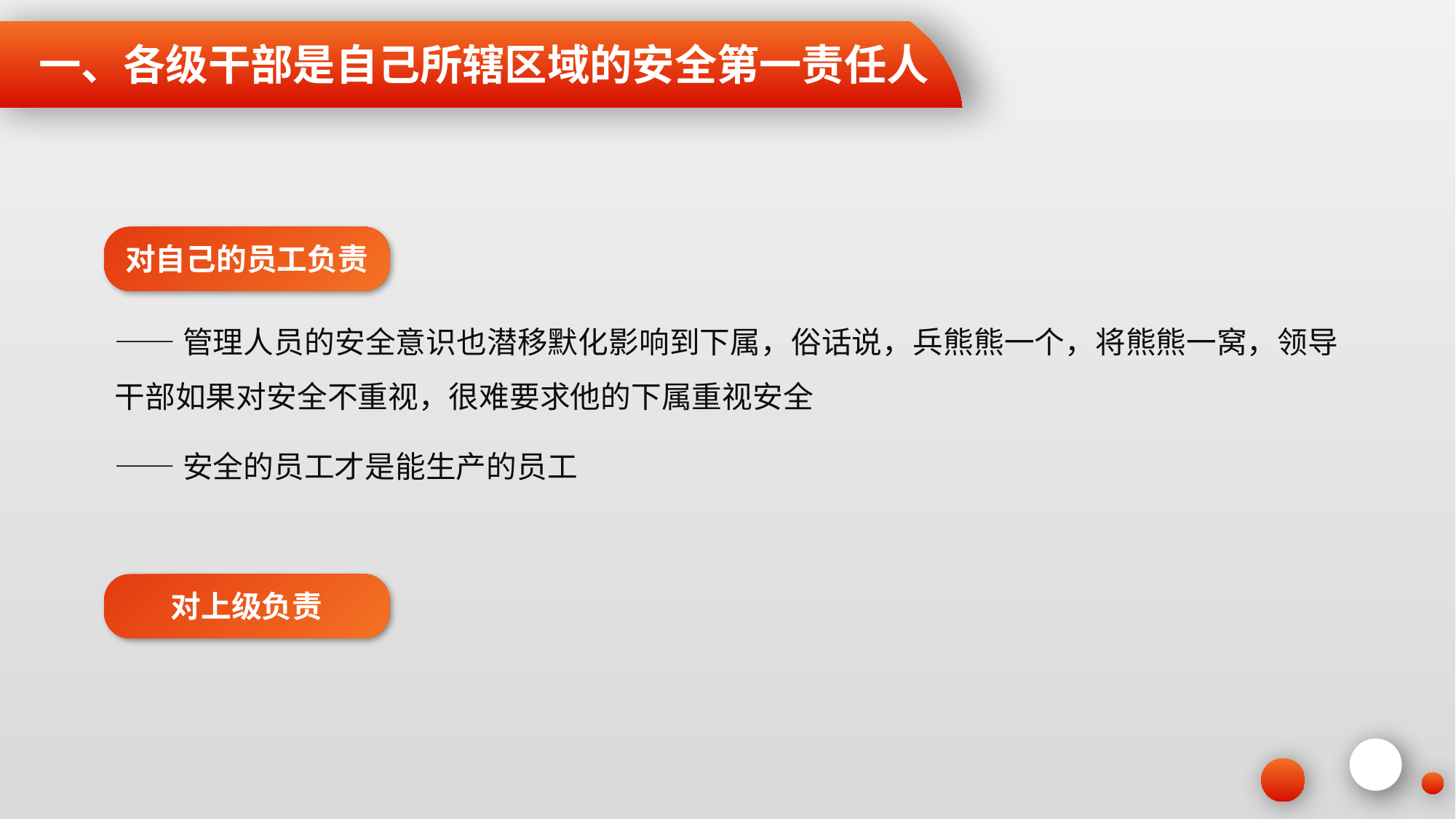

一、各级干部是自己所辖区域的安全第一责任人

对自己的员工负责
——管理人员的安全意识也潜移默化影响到下属，俗话说，兵熊熊一个，将熊熊一窝，领导干部如果对安全不重视，很难要求他的下属重视安全
——安全的员工才是能生产的员工

对上级负责